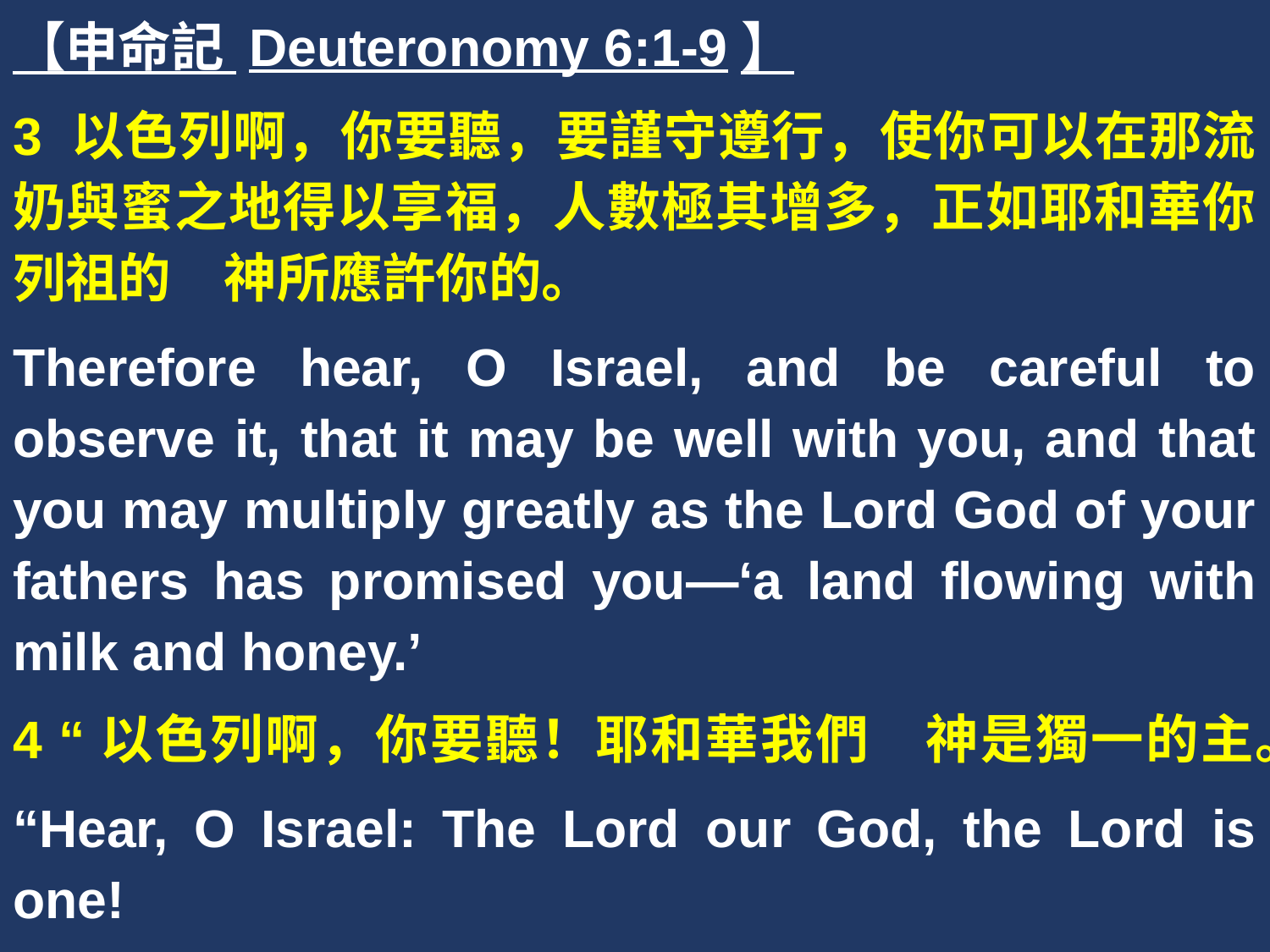

【申命記 Deuteronomy 6:1-9】
3 以色列啊，你要聽，要謹守遵行，使你可以在那流奶與蜜之地得以享福，人數極其增多，正如耶和華你列祖的　神所應許你的。
Therefore hear, O Israel, and be careful to observe it, that it may be well with you, and that you may multiply greatly as the Lord God of your fathers has promised you—‘a land flowing with milk and honey.’
4 “以色列啊，你要聽！耶和華我們　神是獨一的主。
“Hear, O Israel: The Lord our God, the Lord is one!